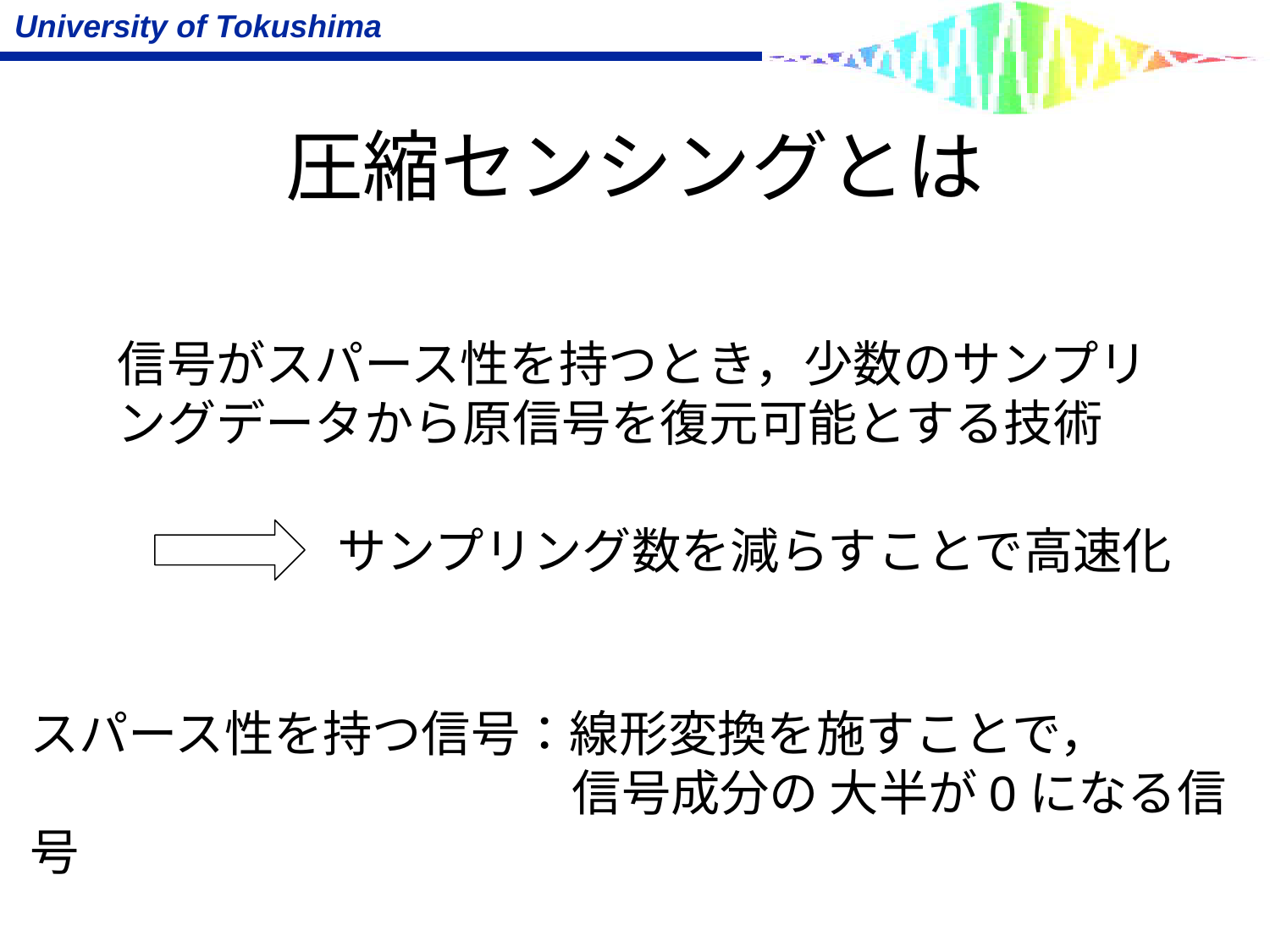

# 圧縮センシングとは
信号がスパース性を持つとき，少数のサンプリングデータから原信号を復元可能とする技術
サンプリング数を減らすことで高速化

スパース性を持つ信号：線形変換を施すことで，
　　　　　　　　　　　信号成分の 大半が0になる信号